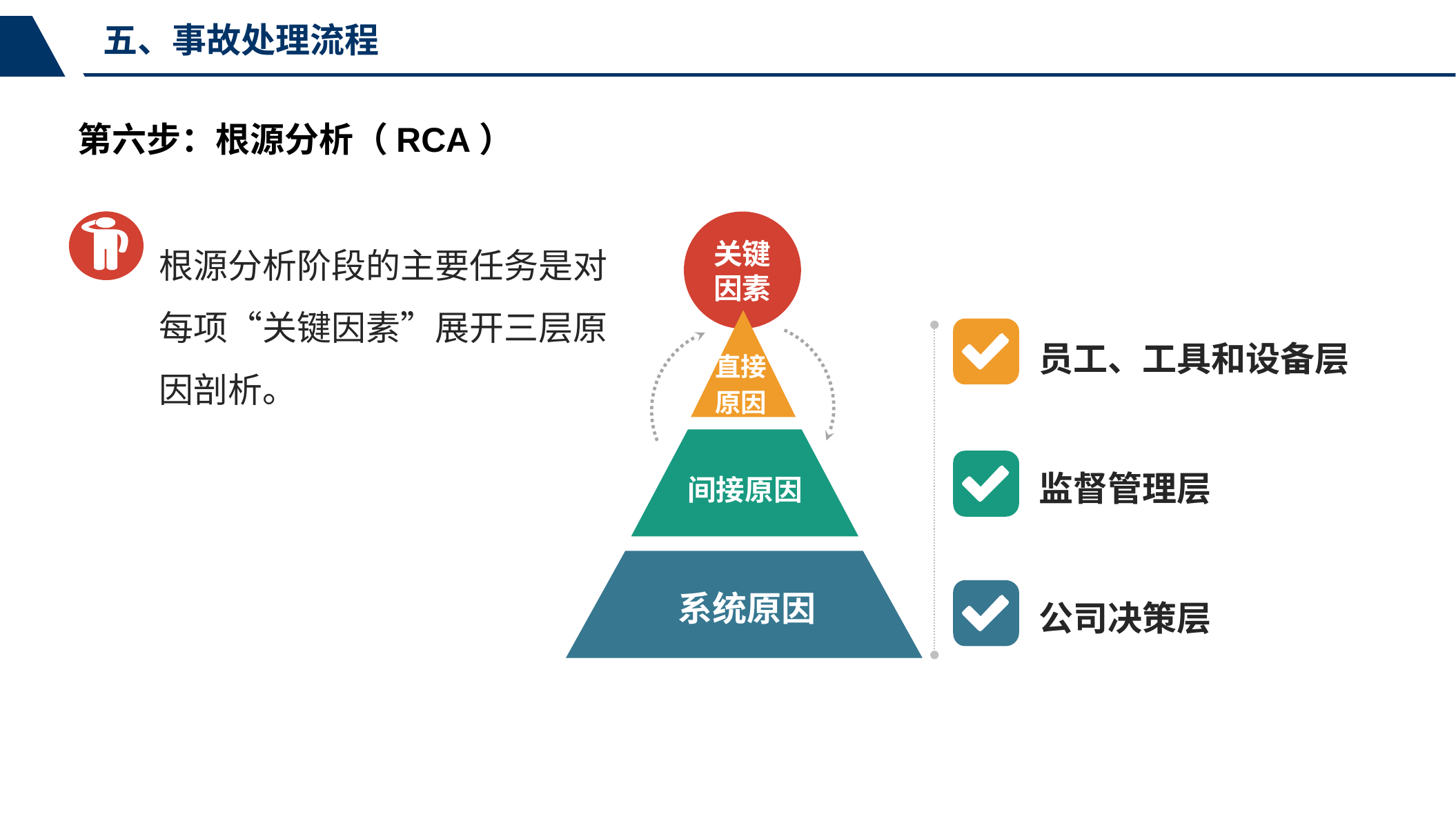

五、事故处理流程

第六步：根源分析（RCA）

根源分析阶段的主要任务是对每项“关键因素”展开三层原因剖析。
关键因素

员工、工具和设备层
直接
原因

监督管理层
间接原因

系统原因
公司决策层